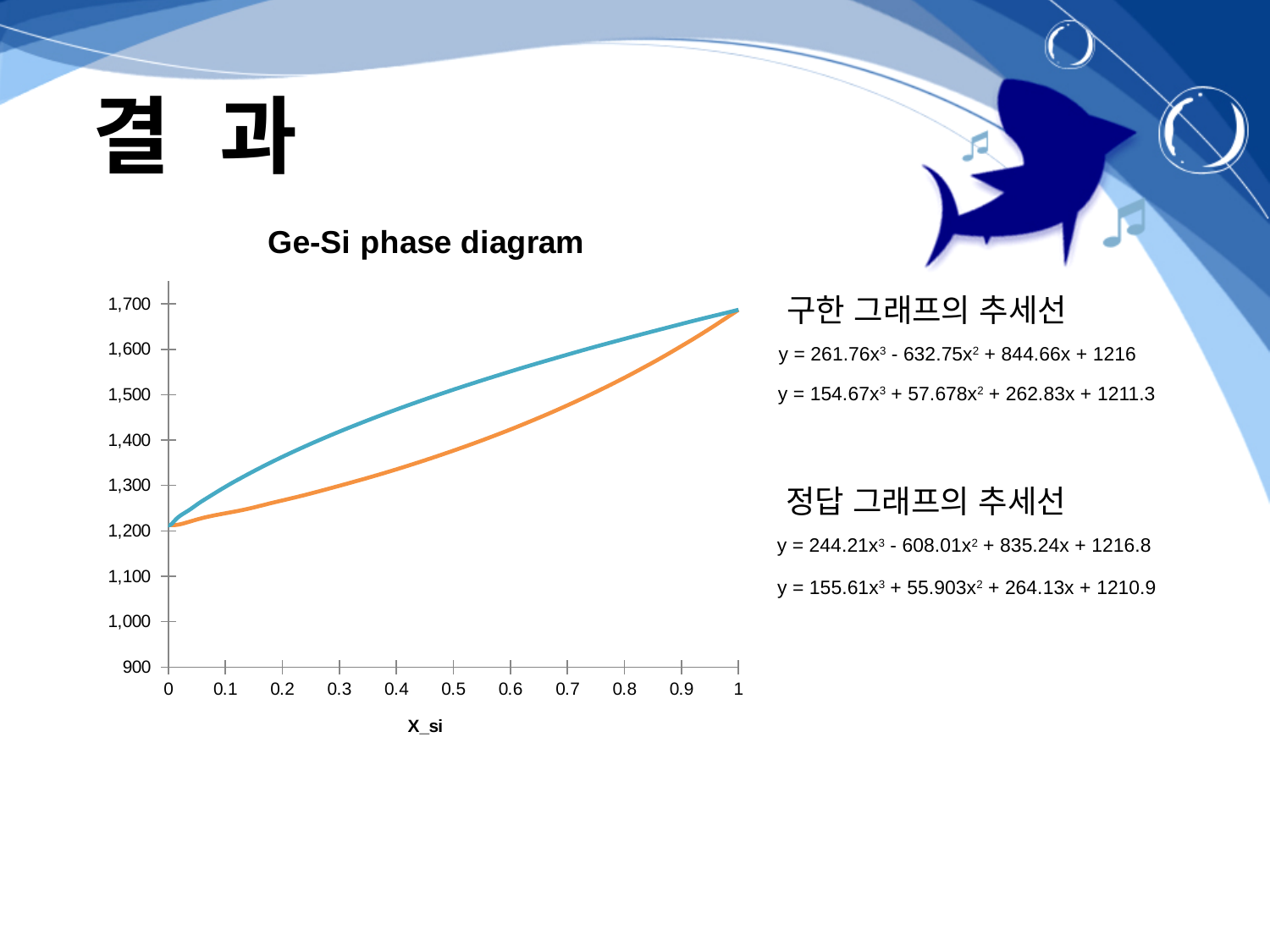

결	과

### Chart: Ge-Si phase diagram

| Category |  |  |
|---|---|---|
구한 그래프의 추세선
y = 261.76x3 - 632.75x2 + 844.66x + 1216
y = 154.67x3 + 57.678x2 + 262.83x + 1211.3
정답 그래프의 추세선
y = 244.21x3 - 608.01x2 + 835.24x + 1216.8
y = 155.61x3 + 55.903x2 + 264.13x + 1210.9